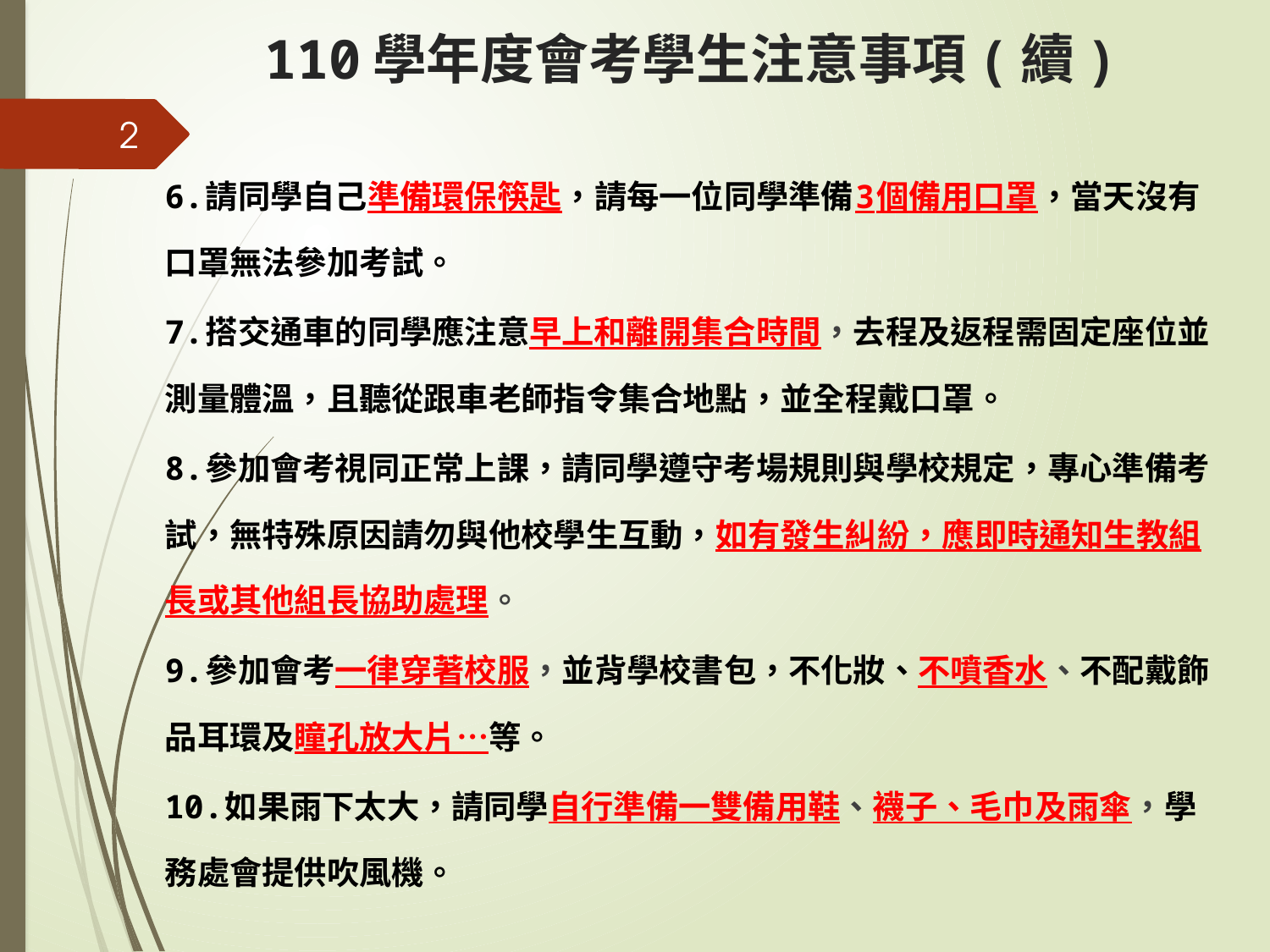

# 110學年度會考學生注意事項(續)
2
6.請同學自己準備環保筷匙，請每一位同學準備3個備用口罩，當天沒有口罩無法參加考試。
7.搭交通車的同學應注意早上和離開集合時間，去程及返程需固定座位並測量體溫，且聽從跟車老師指令集合地點，並全程戴口罩。
8.參加會考視同正常上課，請同學遵守考場規則與學校規定，專心準備考試，無特殊原因請勿與他校學生互動，如有發生糾紛，應即時通知生教組長或其他組長協助處理。
9.參加會考一律穿著校服，並背學校書包，不化妝、不噴香水、不配戴飾品耳環及瞳孔放大片…等。
10.如果雨下太大，請同學自行準備一雙備用鞋、襪子、毛巾及雨傘，學務處會提供吹風機。